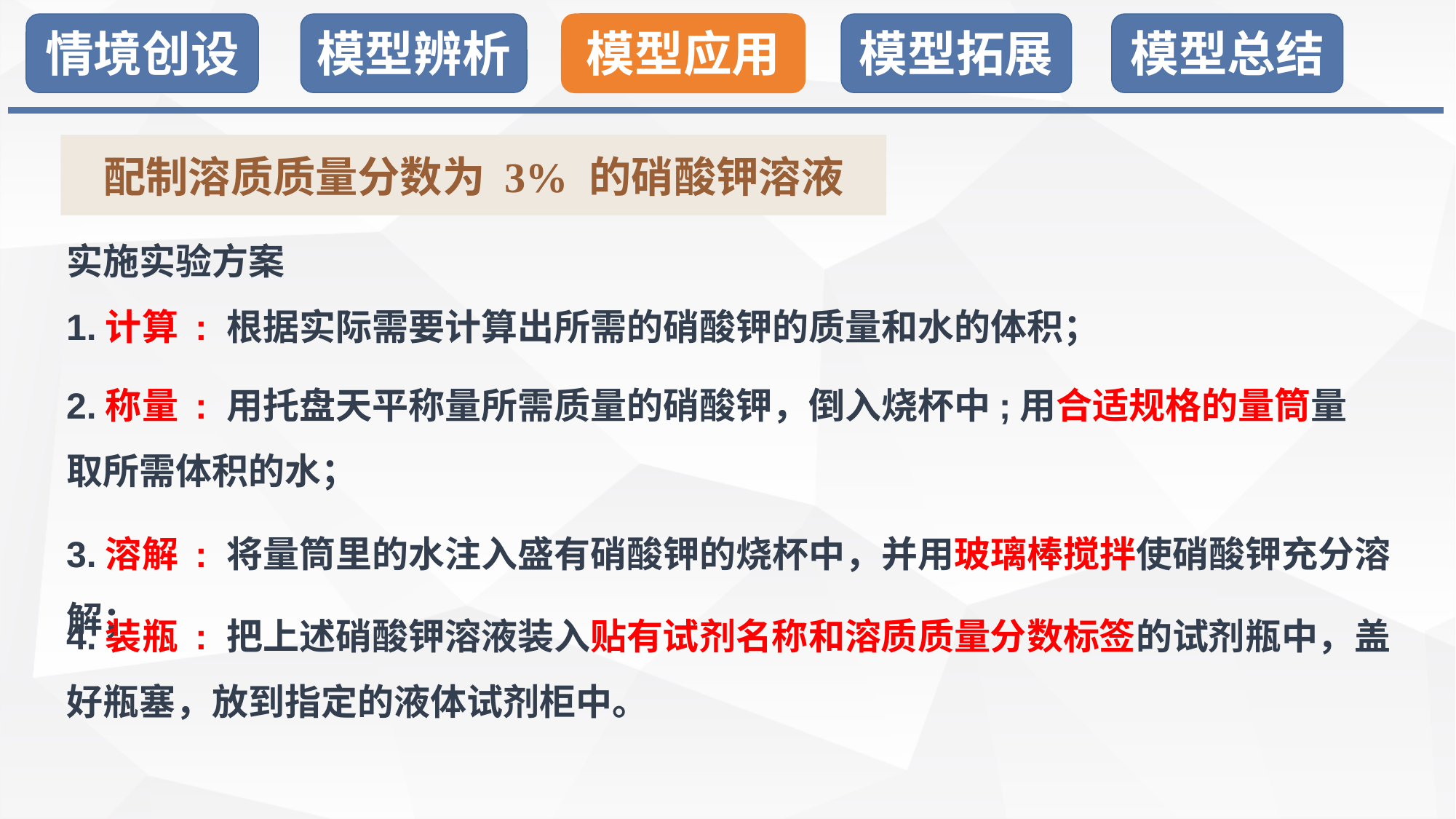

模型应用
配制溶质质量分数为 3% 的硝酸钾溶液
实施实验方案
1.计算 : 根据实际需要计算出所需的硝酸钾的质量和水的体积；

2.称量 : 用托盘天平称量所需质量的硝酸钾，倒入烧杯中;用合适规格的量筒量取所需体积的水；
3.溶解 : 将量筒里的水注入盛有硝酸钾的烧杯中，并用玻璃棒搅拌使硝酸钾充分溶解；
4.装瓶 : 把上述硝酸钾溶液装入贴有试剂名称和溶质质量分数标签的试剂瓶中，盖好瓶塞，放到指定的液体试剂柜中。